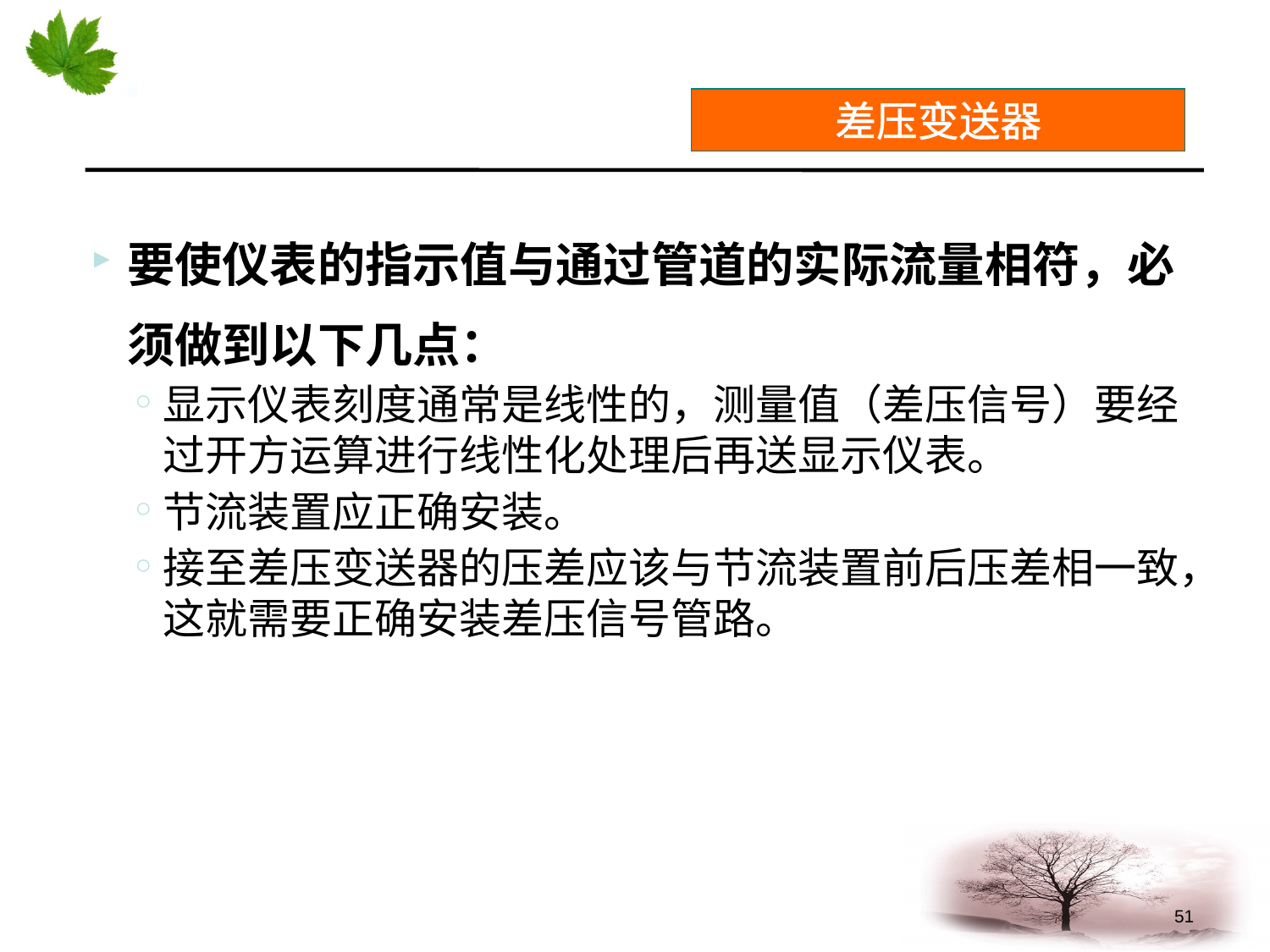

# 差压变送器
要使仪表的指示值与通过管道的实际流量相符，必须做到以下几点：
显示仪表刻度通常是线性的，测量值（差压信号）要经过开方运算进行线性化处理后再送显示仪表。
节流装置应正确安装。
接至差压变送器的压差应该与节流装置前后压差相一致，这就需要正确安装差压信号管路。
51